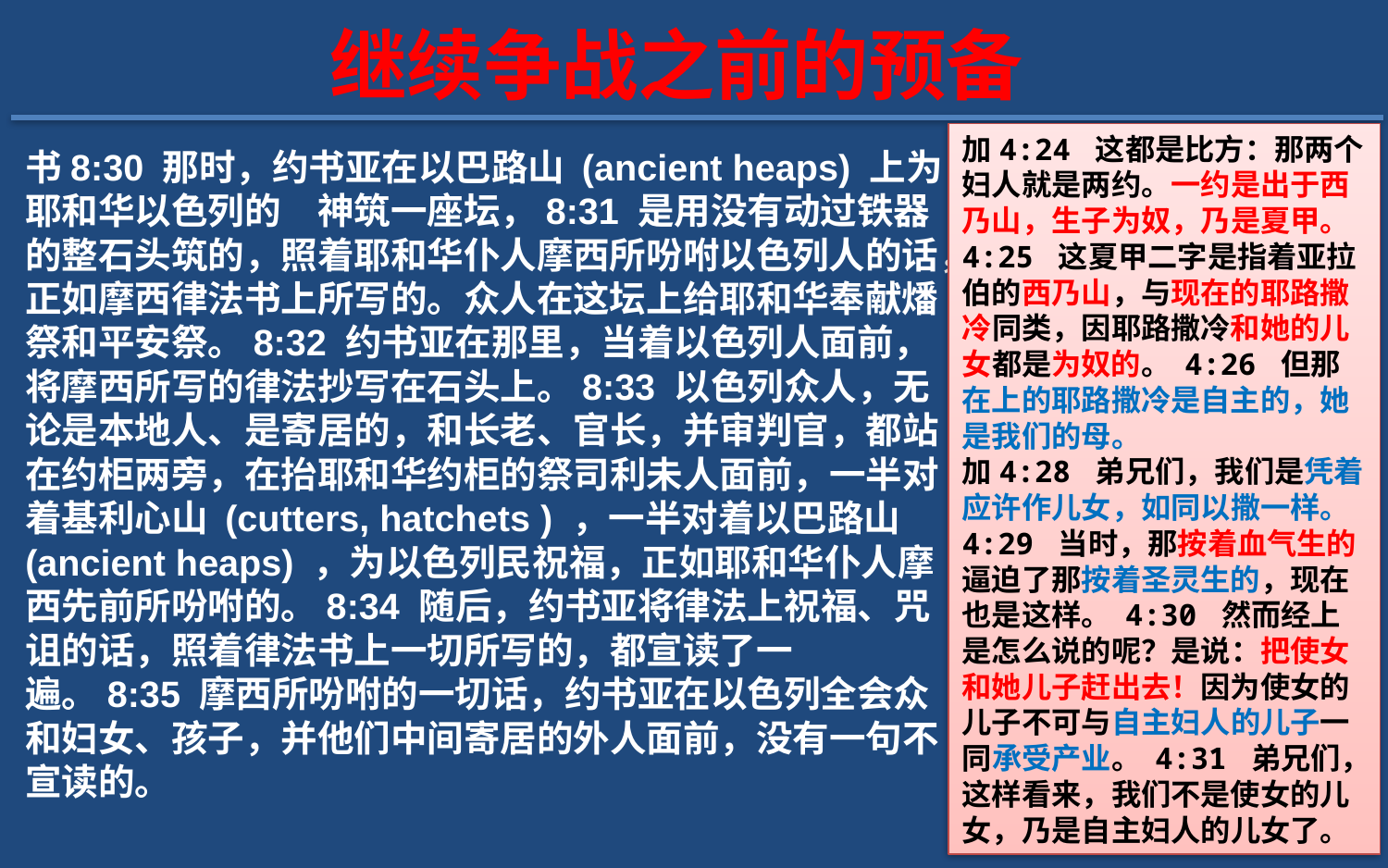

继续争战之前的预备
加4:24 这都是比方：那两个妇人就是两约。一约是出于西乃山，生子为奴，乃是夏甲。 4:25 这夏甲二字是指着亚拉伯的西乃山，与现在的耶路撒冷同类，因耶路撒冷和她的儿女都是为奴的。 4:26 但那在上的耶路撒冷是自主的，她是我们的母。
加4:28 弟兄们，我们是凭着应许作儿女，如同以撒一样。 4:29 当时，那按着血气生的逼迫了那按着圣灵生的，现在也是这样。 4:30 然而经上是怎么说的呢？是说：把使女和她儿子赶出去！因为使女的儿子不可与自主妇人的儿子一同承受产业。 4:31 弟兄们，这样看来，我们不是使女的儿女，乃是自主妇人的儿女了。
书8:30 那时，约书亚在以巴路山 (ancient heaps) 上为耶和华以色列的　神筑一座坛，8:31 是用没有动过铁器的整石头筑的，照着耶和华仆人摩西所吩咐以色列人的话，正如摩西律法书上所写的。众人在这坛上给耶和华奉献燔祭和平安祭。8:32 约书亚在那里，当着以色列人面前，将摩西所写的律法抄写在石头上。8:33 以色列众人，无论是本地人、是寄居的，和长老、官长，并审判官，都站在约柜两旁，在抬耶和华约柜的祭司利未人面前，一半对着基利心山 (cutters, hatchets ) ，一半对着以巴路山 (ancient heaps) ，为以色列民祝福，正如耶和华仆人摩西先前所吩咐的。8:34 随后，约书亚将律法上祝福、咒诅的话，照着律法书上一切所写的，都宣读了一遍。8:35 摩西所吩咐的一切话，约书亚在以色列全会众和妇女、孩子，并他们中间寄居的外人面前，没有一句不宣读的。